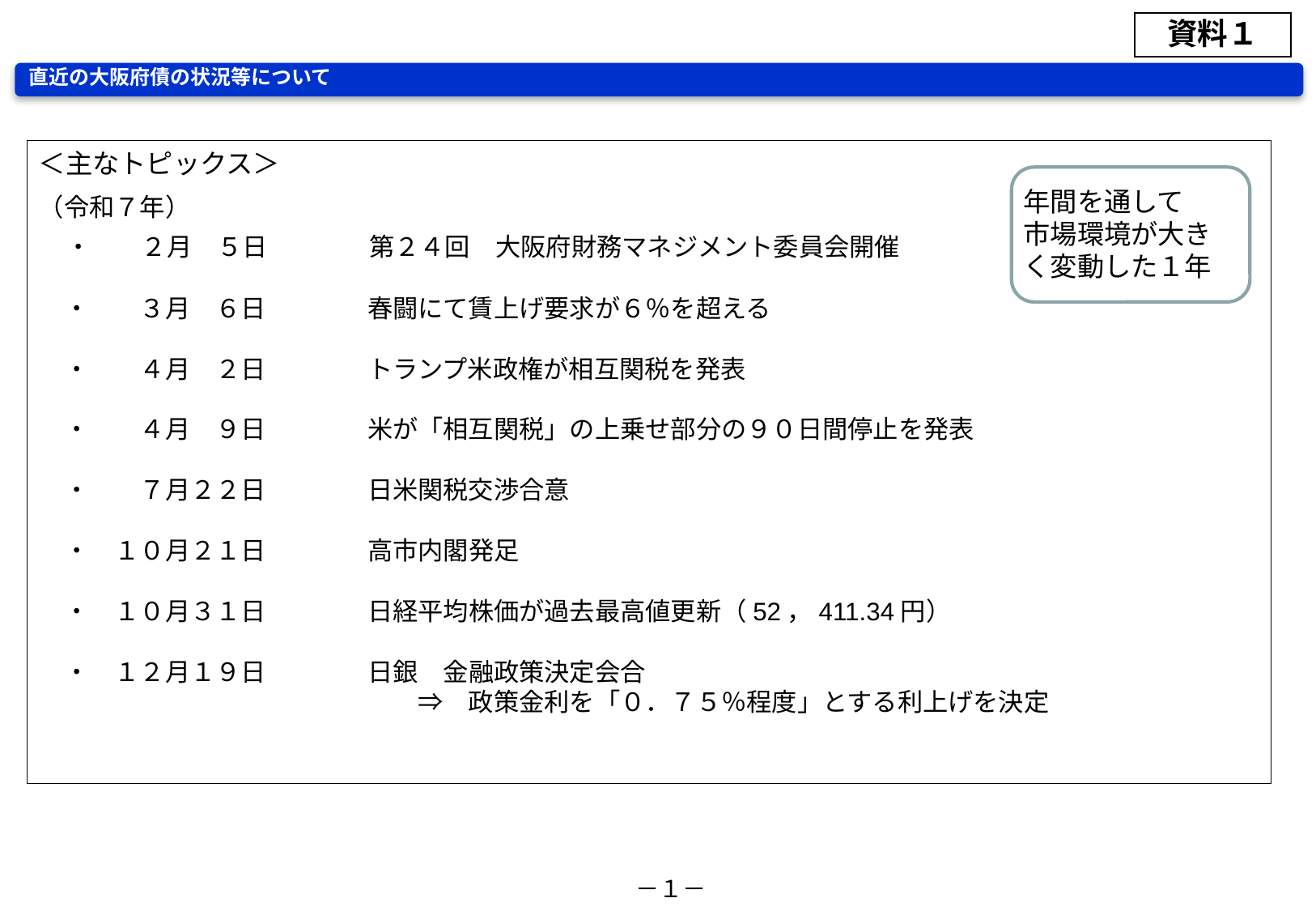

資料１
直近の大阪府債の状況等について
＜主なトピックス＞

（令和７年）

　・　　２月　５日　　　　第２４回　大阪府財務マネジメント委員会開催

　・　　３月　６日　　　　春闘にて賃上げ要求が６％を超える

　・　　４月　２日　　　　トランプ米政権が相互関税を発表

　・　　４月　９日　　　　米が「相互関税」の上乗せ部分の９０日間停止を発表

　・　　７月２２日　　　　日米関税交渉合意

　・　１０月２１日　　　　高市内閣発足

　・　１０月３１日　　　　日経平均株価が過去最高値更新（52，411.34円）

　・　１２月１９日　　　　日銀　金融政策決定会合
　　　　　　　　　　　　　　　⇒　政策金利を「０．７５％程度」とする利上げを決定

年間を通して
市場環境が大きく変動した１年
－１－